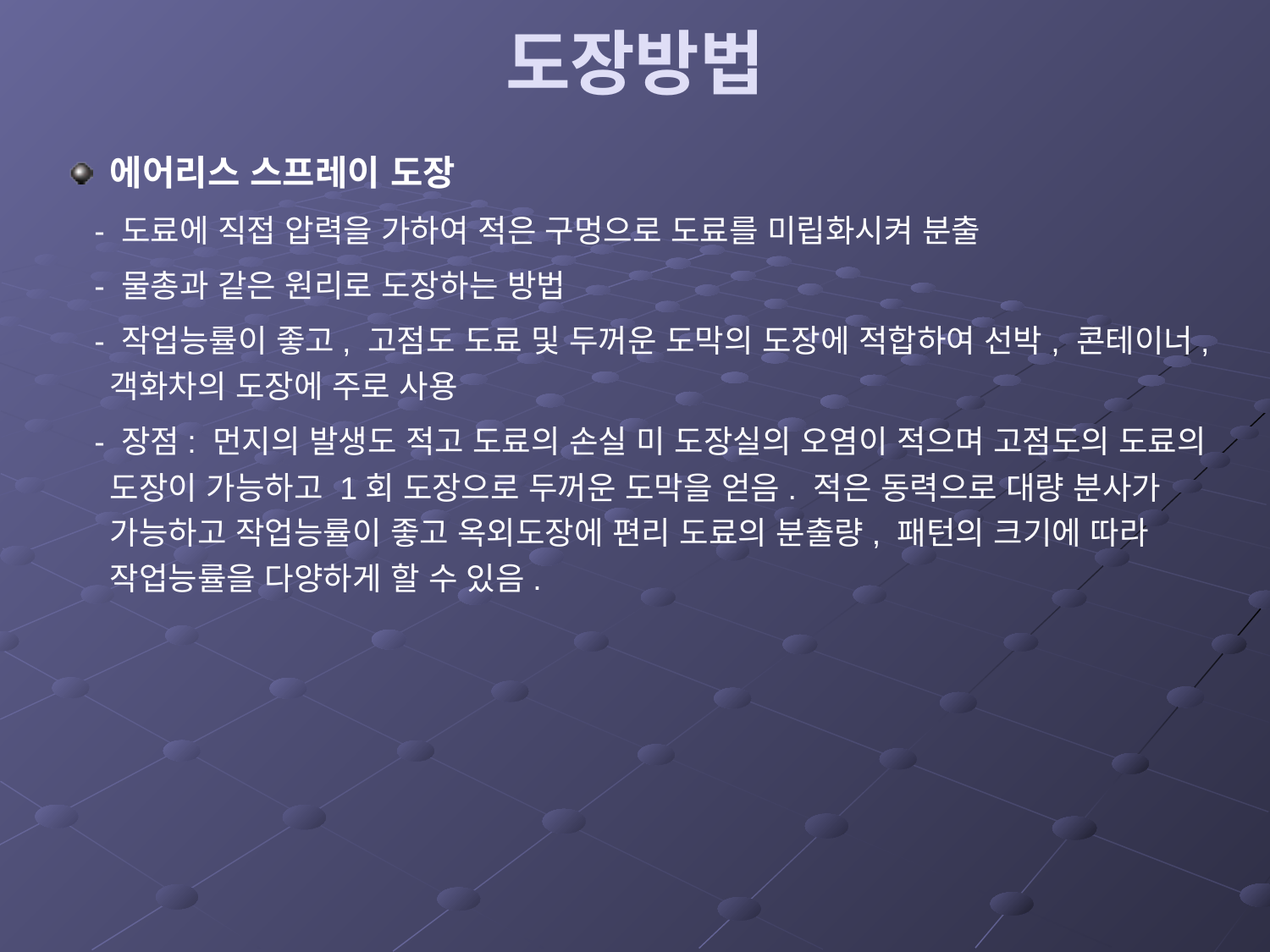

# 도장방법
에어리스 스프레이 도장
   - 도료에 직접 압력을 가하여 적은 구멍으로 도료를 미립화시켜 분출
   - 물총과 같은 원리로 도장하는 방법
   - 작업능률이 좋고, 고점도 도료 및 두꺼운 도막의 도장에 적합하여 선박, 콘테이너, 객화차의 도장에 주로 사용
   - 장점: 먼지의 발생도 적고 도료의 손실 미 도장실의 오염이 적으며 고점도의 도료의 도장이 가능하고 1회 도장으로 두꺼운 도막을 얻음. 적은 동력으로 대량 분사가 가능하고 작업능률이 좋고 옥외도장에 편리 도료의 분출량, 패턴의 크기에 따라 작업능률을 다양하게 할 수 있음.